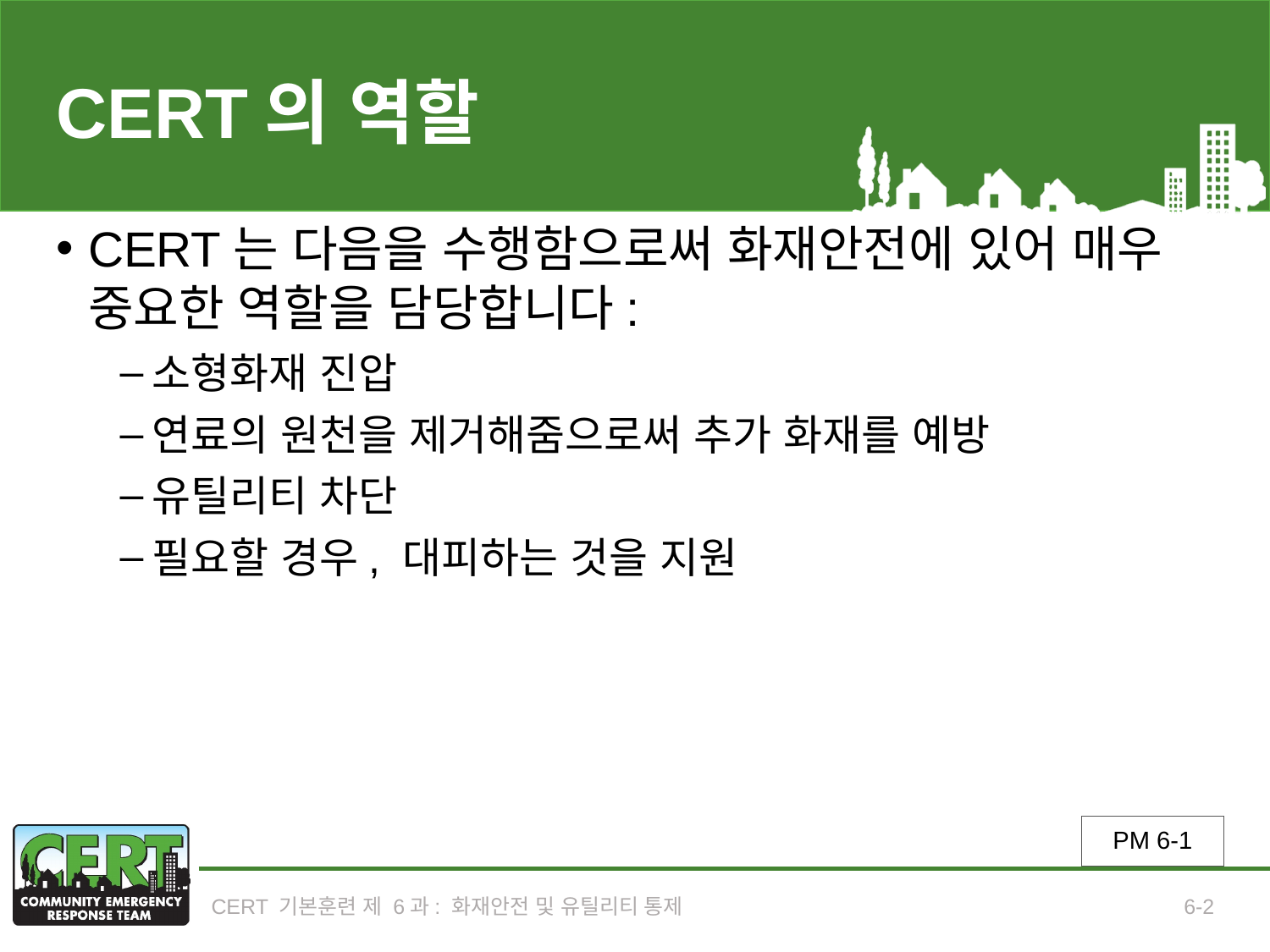

# CERT의 역할
CERT는 다음을 수행함으로써 화재안전에 있어 매우 중요한 역할을 담당합니다:
소형화재 진압
연료의 원천을 제거해줌으로써 추가 화재를 예방
유틸리티 차단
필요할 경우, 대피하는 것을 지원

PM 6-1
CERT 기본훈련 제 6과: 화재안전 및 유틸리티 통제
6-2